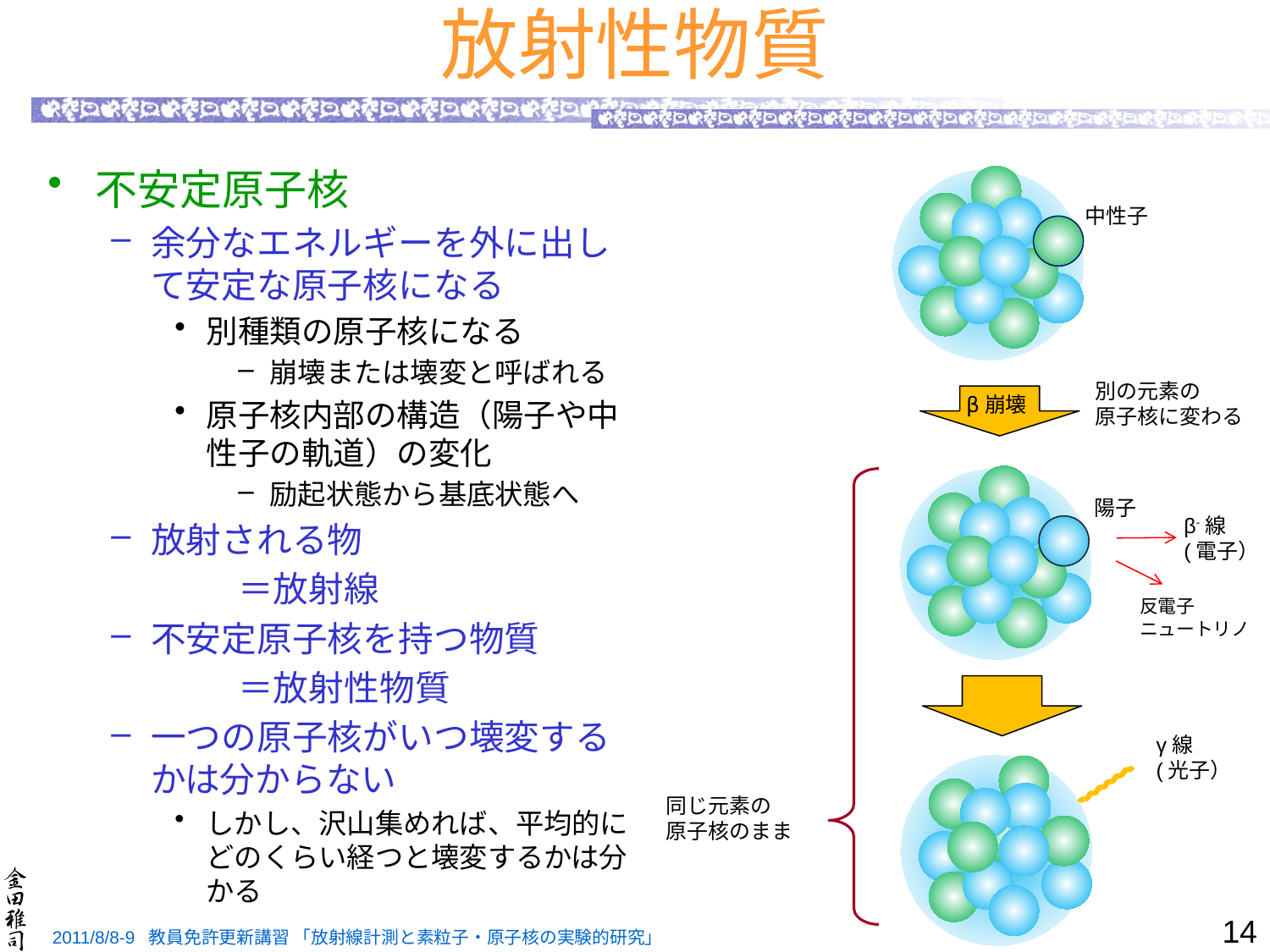

# 放射性物質
不安定原子核
余分なエネルギーを外に出して安定な原子核になる
別種類の原子核になる
崩壊または壊変と呼ばれる
原子核内部の構造（陽子や中性子の軌道）の変化
励起状態から基底状態へ
放射される物
	＝放射線
不安定原子核を持つ物質
	＝放射性物質
一つの原子核がいつ壊変するかは分からない
しかし、沢山集めれば、平均的にどのくらい経つと壊変するかは分かる

中性子

別の元素の
原子核に変わる
β崩壊

陽子

β-線
(電子）

反電子
ニュートリノ

γ線
(光子）

同じ元素の
原子核のまま

14
2011/8/8-9  教員免許更新講習 「放射線計測と素粒子・原子核の実験的研究」